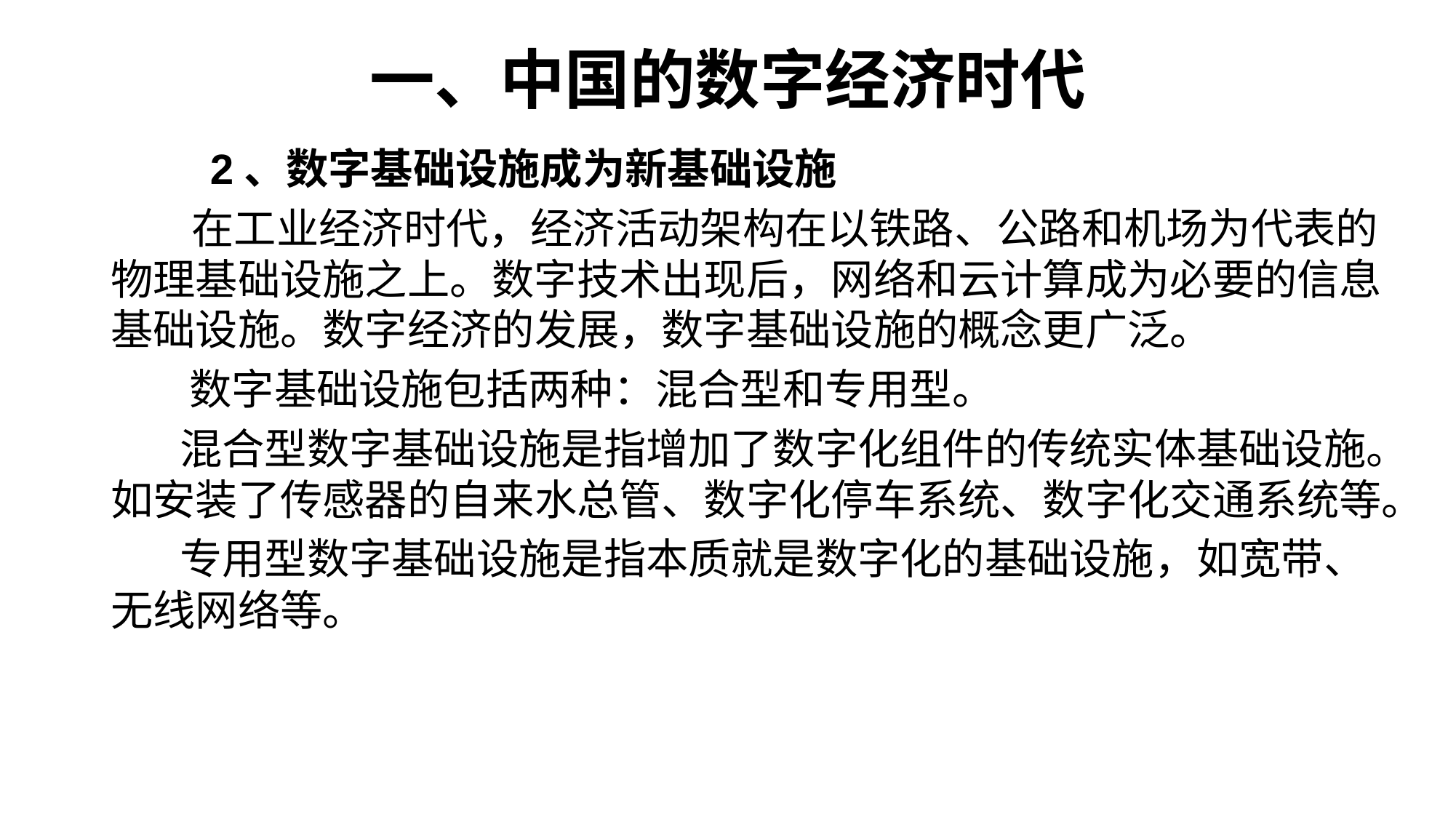

# 一、中国的数字经济时代
             2、数字基础设施成为新基础设施
             在工业经济时代，经济活动架构在以铁路、公路和机场为代表的物理基础设施之上。数字技术出现后，网络和云计算成为必要的信息基础设施。数字经济的发展，数字基础设施的概念更广泛。
             数字基础设施包括两种：混合型和专用型。
            混合型数字基础设施是指增加了数字化组件的传统实体基础设施。如安装了传感器的自来水总管、数字化停车系统、数字化交通系统等。
            专用型数字基础设施是指本质就是数字化的基础设施，如宽带、无线网络等。